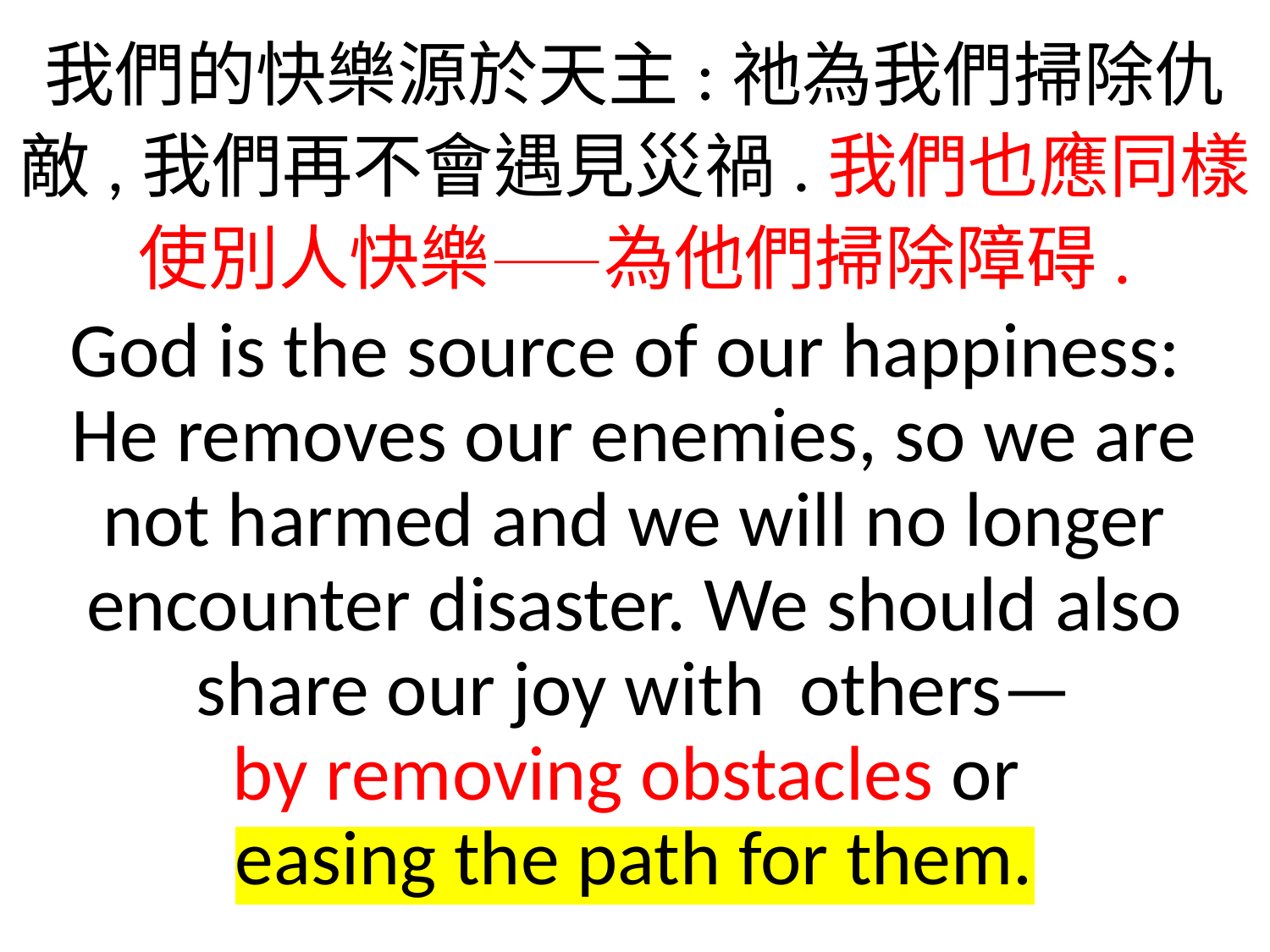

我們的快樂源於天主:祂為我們掃除仇敵,我們再不會遇見災禍.我們也應同樣使別人快樂——為他們掃除障碍.
God is the source of our happiness:
He removes our enemies, so we are not harmed and we will no longer encounter disaster. We should also share our joy with  others—
by removing obstacles or
easing the path for them.